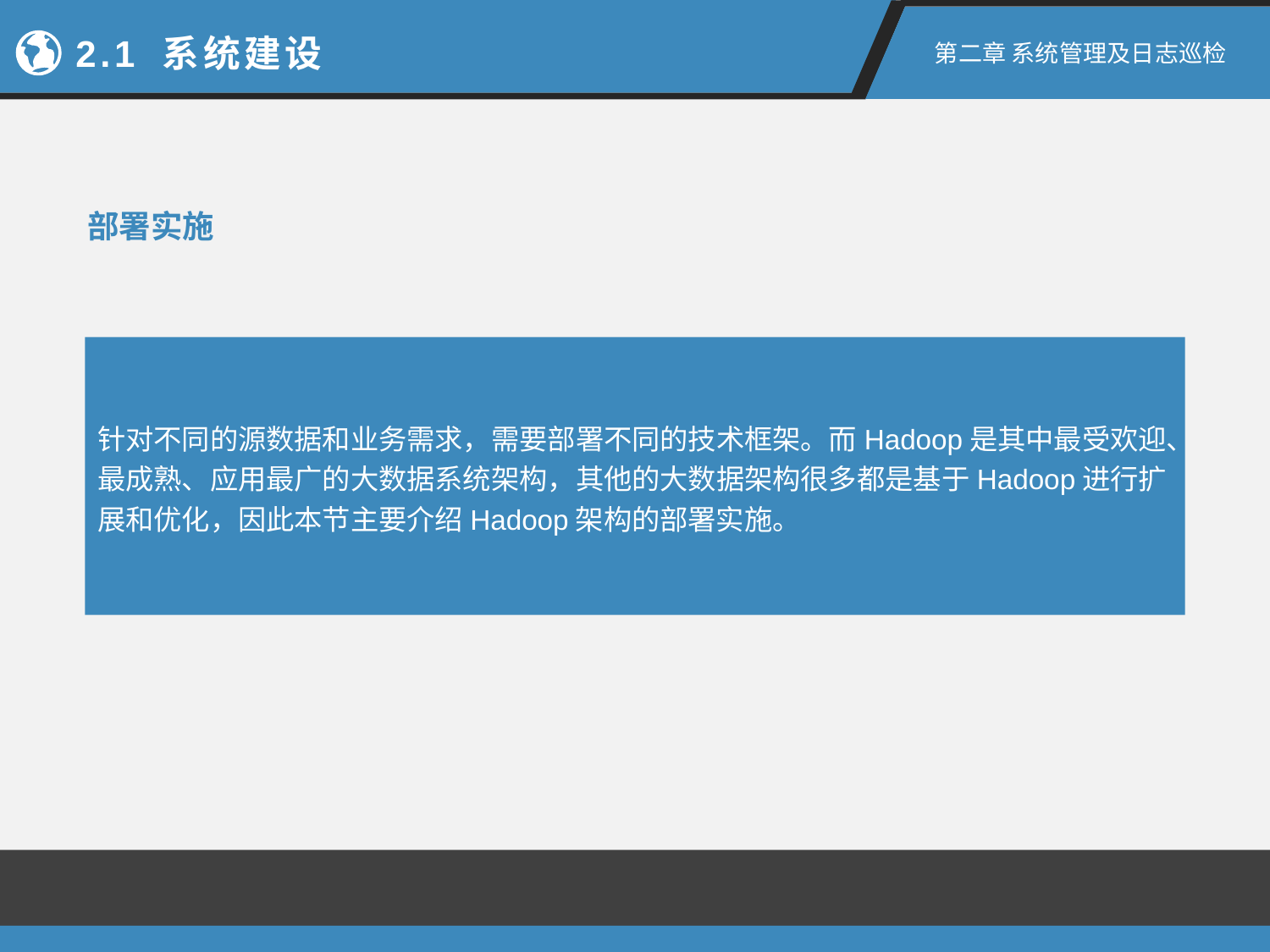

2.1 系统建设

第二章 系统管理及日志巡检
部署实施
针对不同的源数据和业务需求，需要部署不同的技术框架。而Hadoop是其中最受欢迎、最成熟、应用最广的大数据系统架构，其他的大数据架构很多都是基于Hadoop进行扩展和优化，因此本节主要介绍Hadoop架构的部署实施。